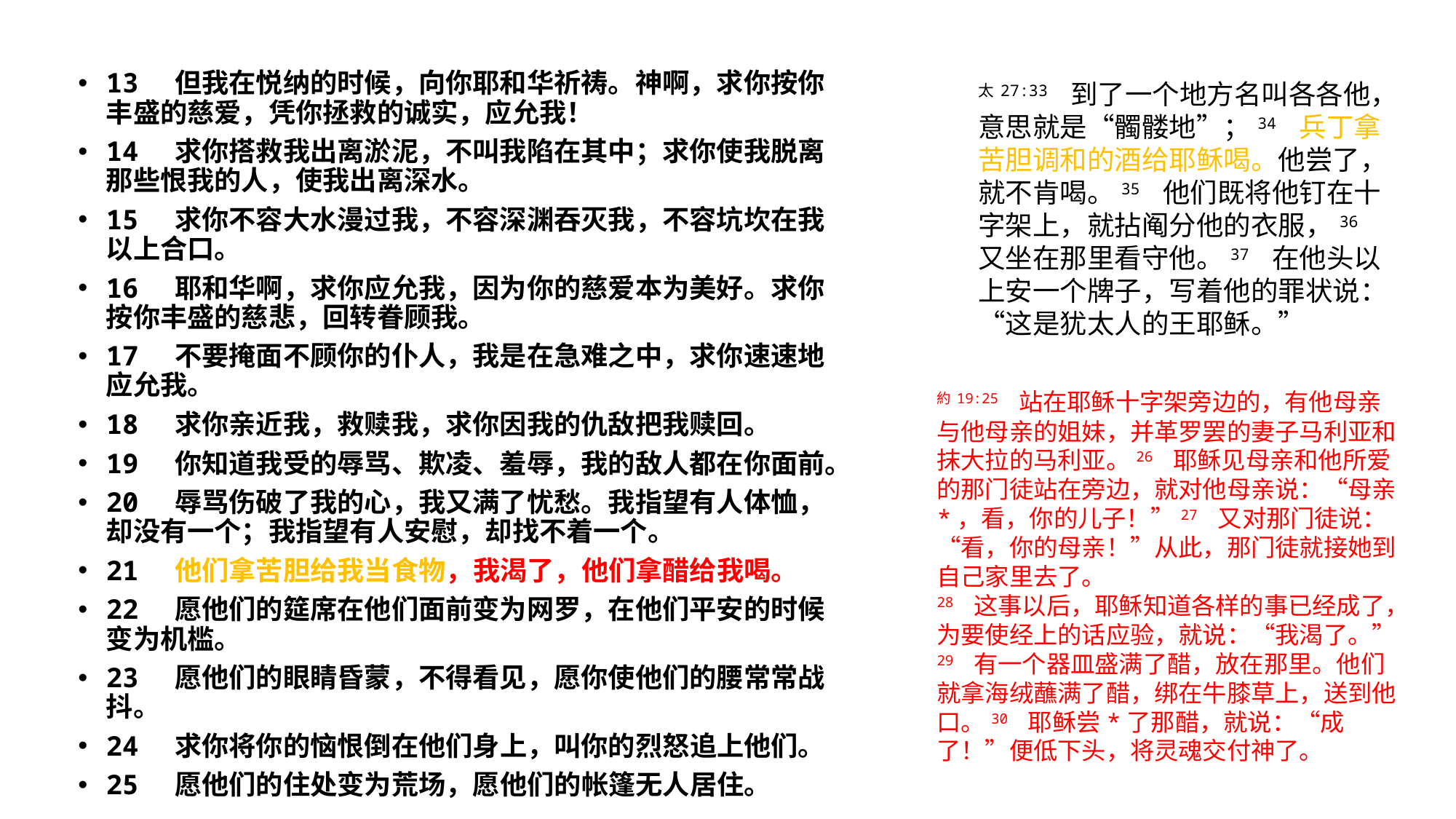

13  但我在悦纳的时候，向你耶和华祈祷。神啊，求你按你丰盛的慈爱，凭你拯救的诚实，应允我！
14  求你搭救我出离淤泥，不叫我陷在其中；求你使我脱离那些恨我的人，使我出离深水。
15  求你不容大水漫过我，不容深渊吞灭我，不容坑坎在我以上合口。
16  耶和华啊，求你应允我，因为你的慈爱本为美好。求你按你丰盛的慈悲，回转眷顾我。
17  不要掩面不顾你的仆人，我是在急难之中，求你速速地应允我。
18  求你亲近我，救赎我，求你因我的仇敌把我赎回。
19  你知道我受的辱骂、欺凌、羞辱，我的敌人都在你面前。
20  辱骂伤破了我的心，我又满了忧愁。我指望有人体恤，却没有一个；我指望有人安慰，却找不着一个。
21  他们拿苦胆给我当食物，我渴了，他们拿醋给我喝。
22  愿他们的筵席在他们面前变为网罗，在他们平安的时候变为机槛。
23  愿他们的眼睛昏蒙，不得看见，愿你使他们的腰常常战抖。
24  求你将你的恼恨倒在他们身上，叫你的烈怒追上他们。
25  愿他们的住处变为荒场，愿他们的帐篷无人居住。
太27:33 到了一个地方名叫各各他，意思就是“髑髅地”；34 兵丁拿苦胆调和的酒给耶稣喝。他尝了，就不肯喝。35 他们既将他钉在十字架上，就拈阄分他的衣服，36 又坐在那里看守他。37 在他头以上安一个牌子，写着他的罪状说：“这是犹太人的王耶稣。”
約19:25 站在耶稣十字架旁边的，有他母亲与他母亲的姐妹，并革罗罢的妻子马利亚和抹大拉的马利亚。26 耶稣见母亲和他所爱的那门徒站在旁边，就对他母亲说：“母亲*，看，你的儿子！”27 又对那门徒说：“看，你的母亲！”从此，那门徒就接她到自己家里去了。
28 这事以后，耶稣知道各样的事已经成了，为要使经上的话应验，就说：“我渴了。”29 有一个器皿盛满了醋，放在那里。他们就拿海绒蘸满了醋，绑在牛膝草上，送到他口。30 耶稣尝*了那醋，就说：“成了！”便低下头，将灵魂交付神了。